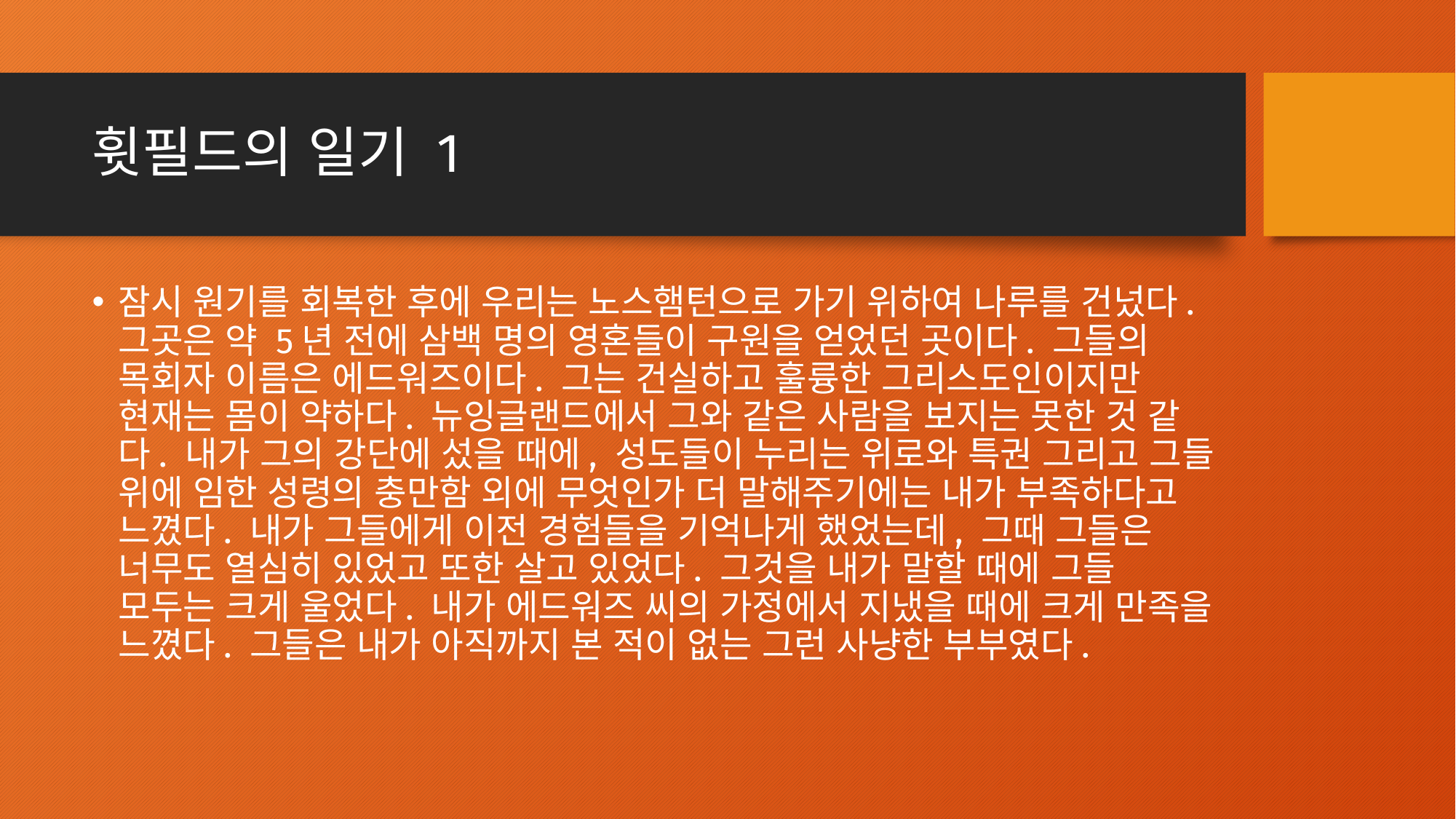

# 휫필드의 일기 1
잠시 원기를 회복한 후에 우리는 노스햄턴으로 가기 위하여 나루를 건넜다. 그곳은 약 5년 전에 삼백 명의 영혼들이 구원을 얻었던 곳이다. 그들의 목회자 이름은 에드워즈이다. 그는 건실하고 훌륭한 그리스도인이지만 현재는 몸이 약하다. 뉴잉글랜드에서 그와 같은 사람을 보지는 못한 것 같다. 내가 그의 강단에 섰을 때에, 성도들이 누리는 위로와 특권 그리고 그들 위에 임한 성령의 충만함 외에 무엇인가 더 말해주기에는 내가 부족하다고 느꼈다. 내가 그들에게 이전 경험들을 기억나게 했었는데, 그때 그들은 너무도 열심히 있었고 또한 살고 있었다. 그것을 내가 말할 때에 그들 모두는 크게 울었다. 내가 에드워즈 씨의 가정에서 지냈을 때에 크게 만족을 느꼈다. 그들은 내가 아직까지 본 적이 없는 그런 사냥한 부부였다.